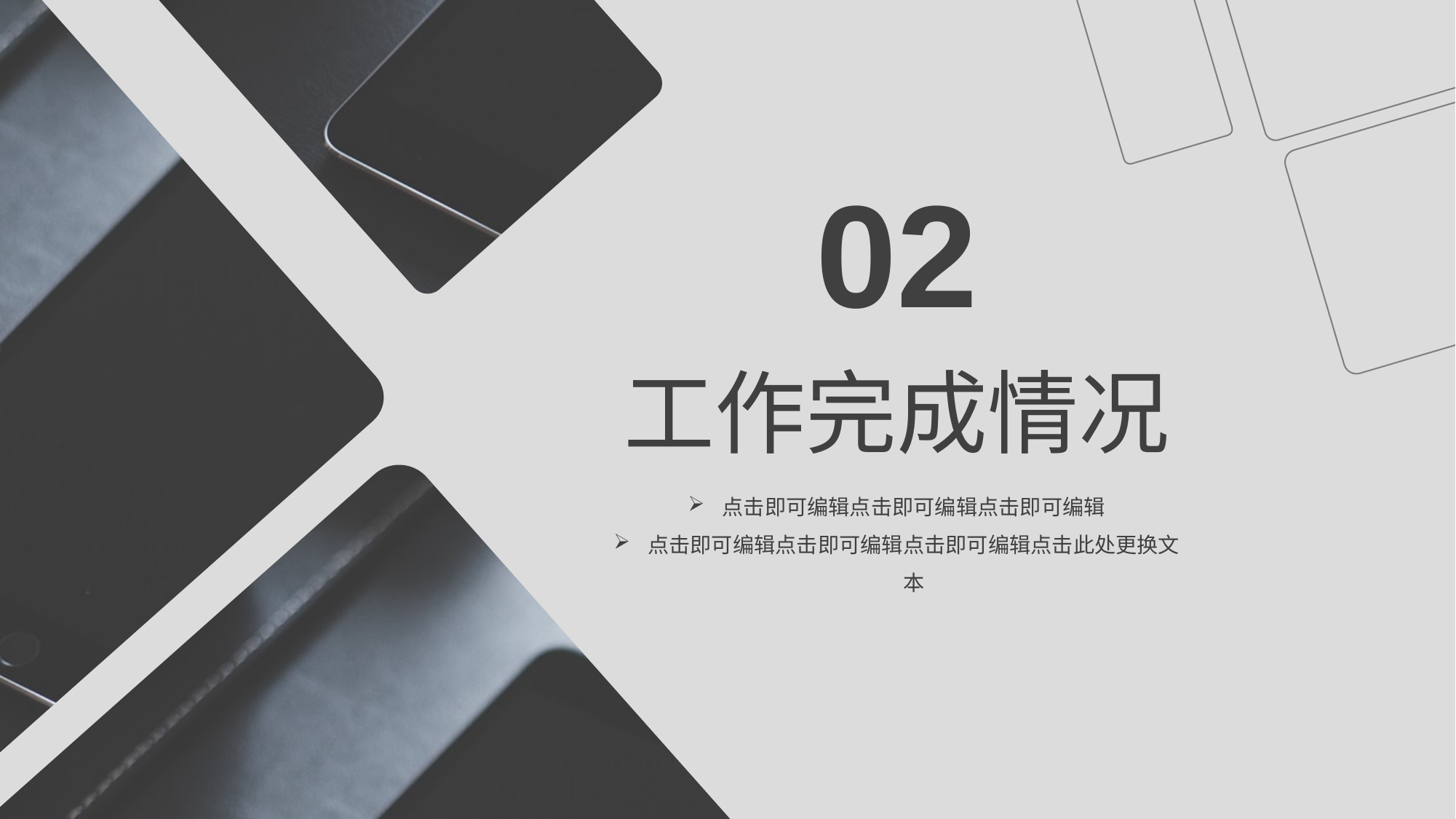

02
工作完成情况
点击即可编辑点击即可编辑点击即可编辑
点击即可编辑点击即可编辑点击即可编辑点击此处更换文本